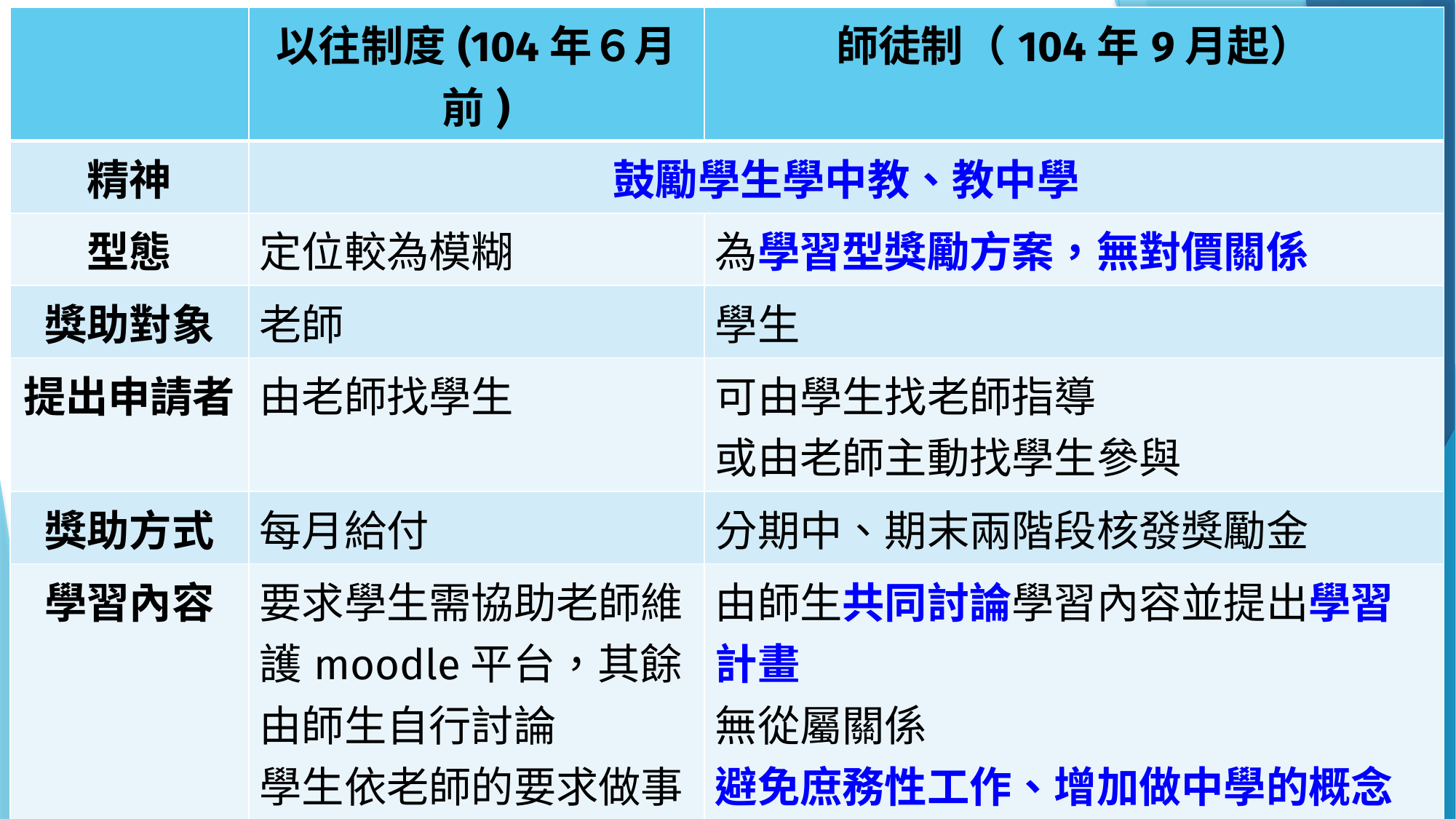

|  | 以往制度(104年６月前) | 師徒制（104年9月起） |
| --- | --- | --- |
| 精神 | 鼓勵學生學中教、教中學 |  |
| 型態 | 定位較為模糊 | 為學習型獎勵方案，無對價關係 |
| 獎助對象 | 老師 | 學生 |
| 提出申請者 | 由老師找學生 | 可由學生找老師指導 或由老師主動找學生參與 |
| 獎助方式 | 每月給付 | 分期中、期末兩階段核發獎勵金 |
| 學習內容 | 要求學生需協助老師維護moodle平台，其餘由師生自行討論 學生依老師的要求做事 | 由師生共同討論學習內容並提出學習計畫 無從屬關係 避免庶務性工作、增加做中學的概念 |
| 終止機制 | 無特別規定 | 老師與學生皆可提出終止 |
| 相關研習 | 教學助理研習 | 教學相關的MOOCs或教學助理系列研習課程 |